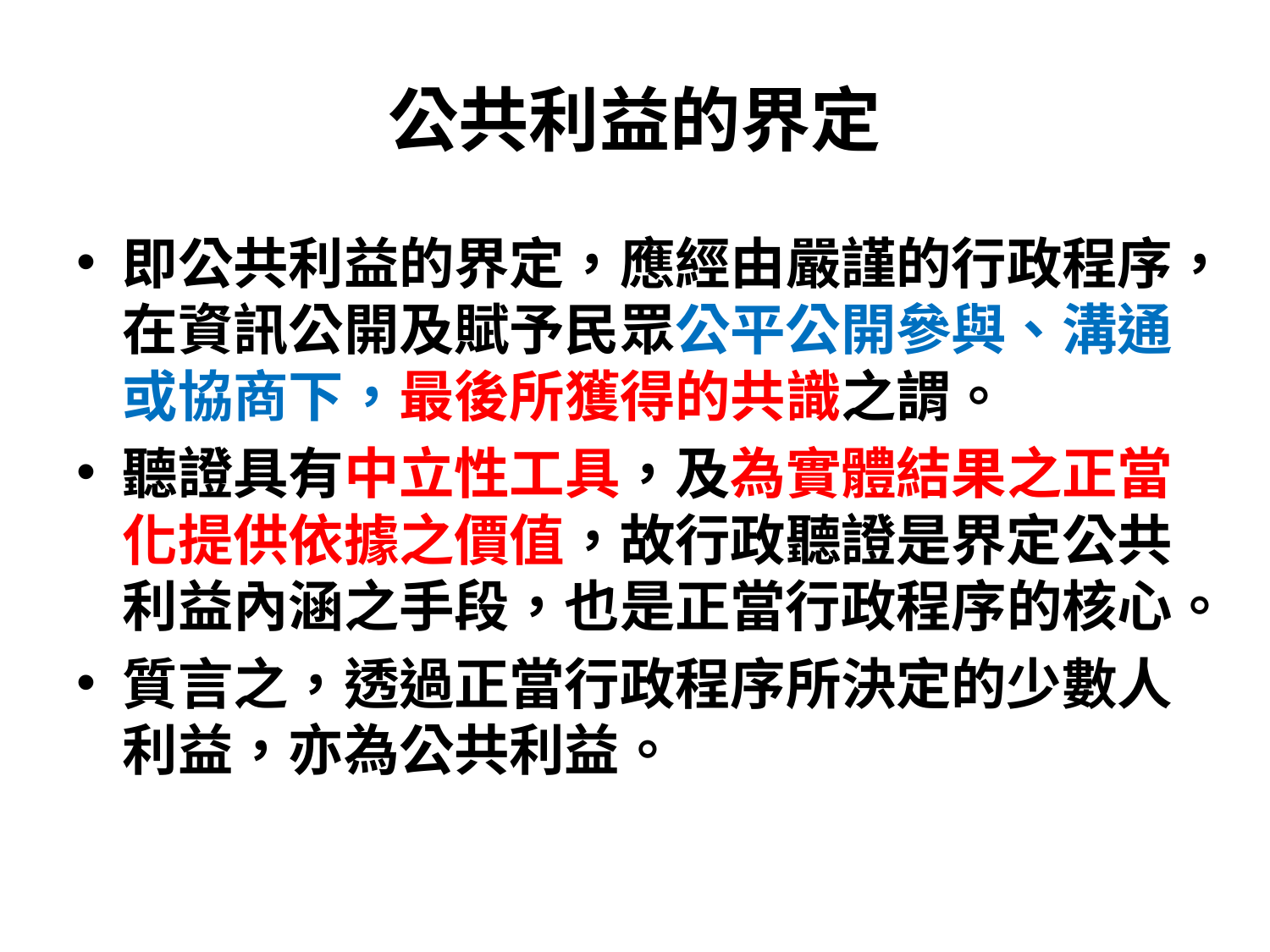

# 公共利益的界定
即公共利益的界定，應經由嚴謹的行政程序，在資訊公開及賦予民眾公平公開參與、溝通或協商下，最後所獲得的共識之謂。
聽證具有中立性工具，及為實體結果之正當化提供依據之價值，故行政聽證是界定公共利益內涵之手段，也是正當行政程序的核心。
質言之，透過正當行政程序所決定的少數人利益，亦為公共利益。